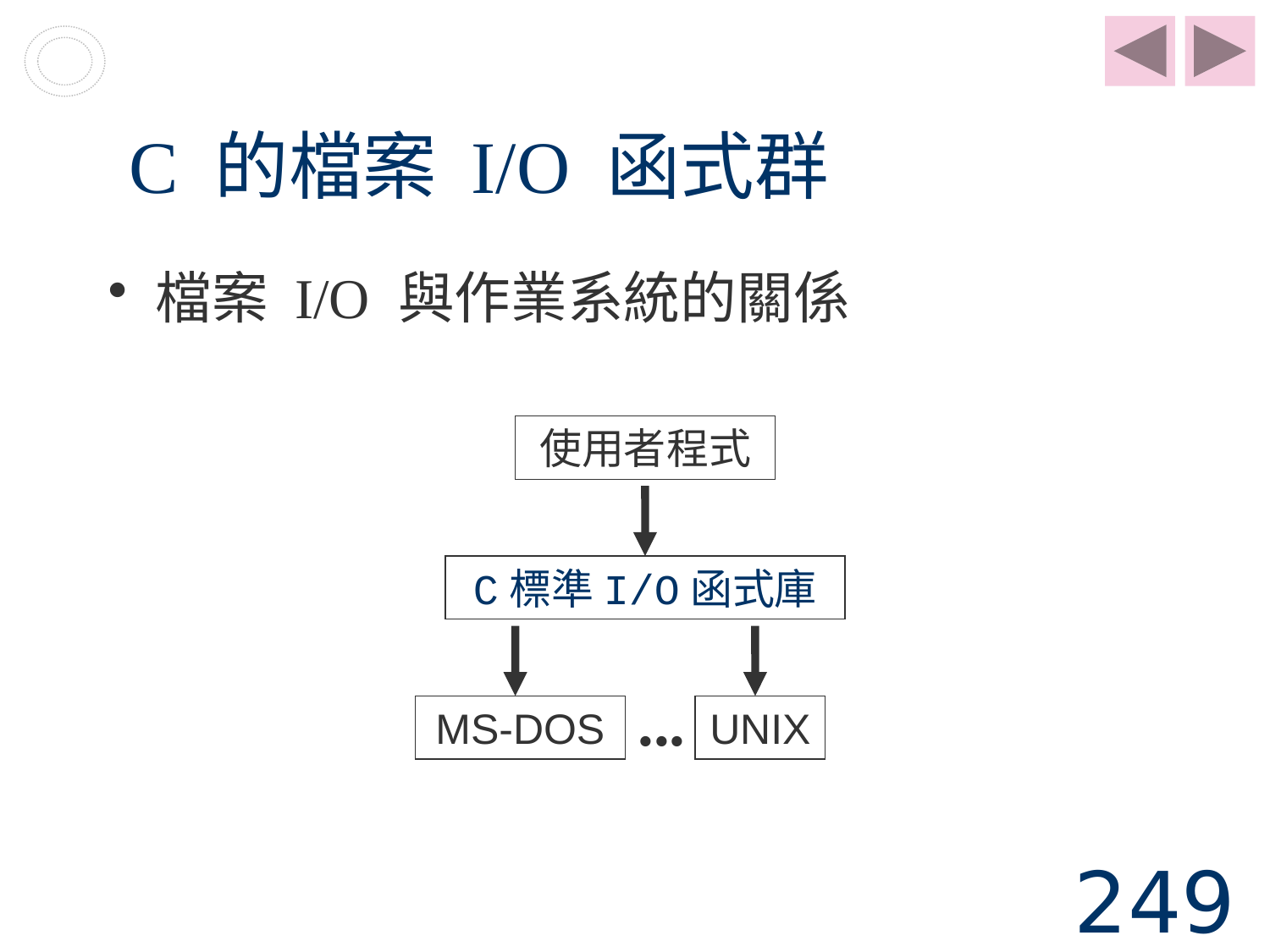

# C 的檔案 I/O 函式群
檔案 I/O 與作業系統的關係
使用者程式

C標準I/O函式庫

...
MS-DOS
UNIX
249